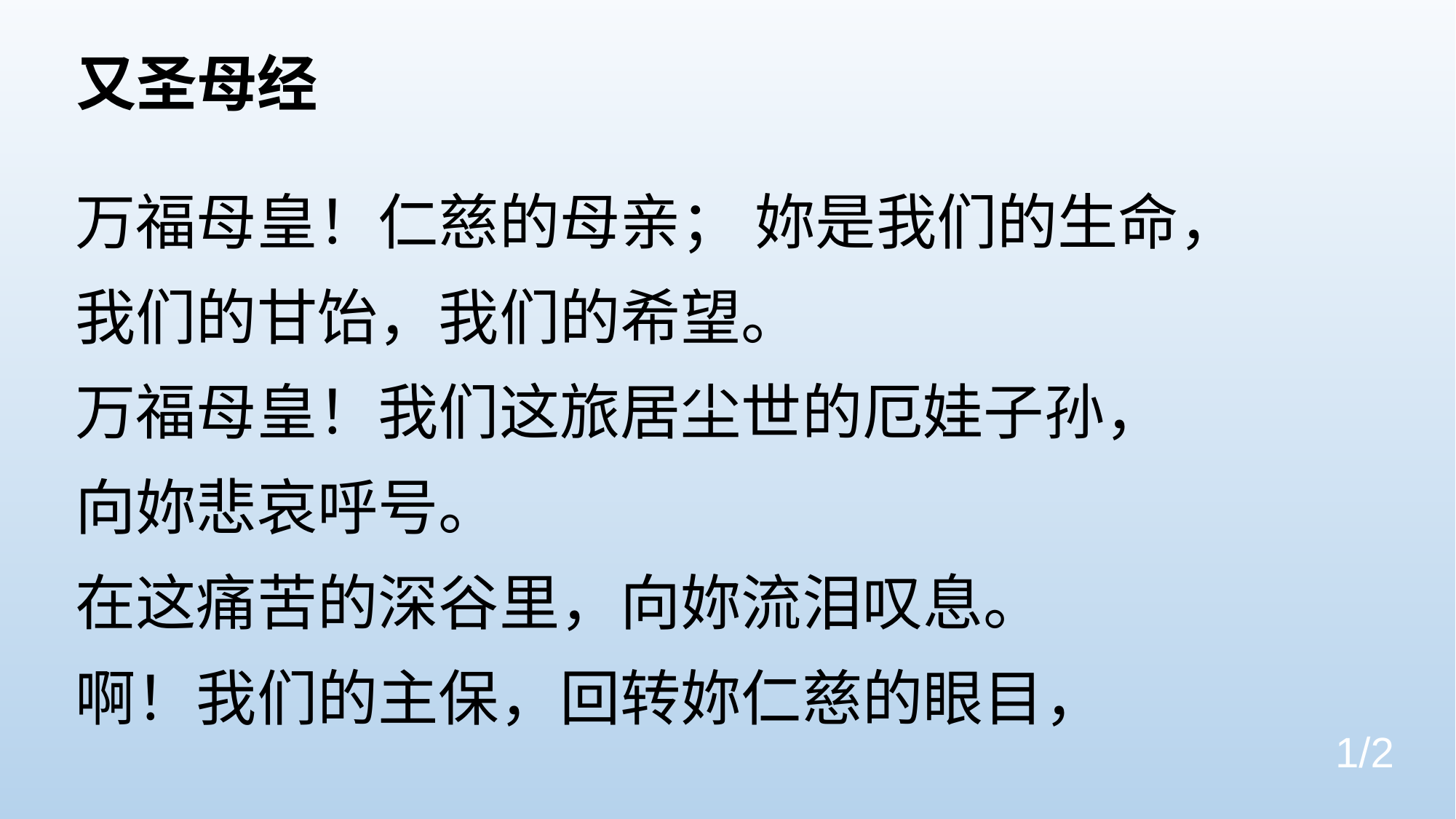

又圣母经
万福母皇！仁慈的母亲； 妳是我们的生命，
我们的甘饴，我们的希望。
万福母皇！我们这旅居尘世的厄娃子孙，
向妳悲哀呼号。
在这痛苦的深谷里，向妳流泪叹息。
啊！我们的主保，回转妳仁慈的眼目，
1/2